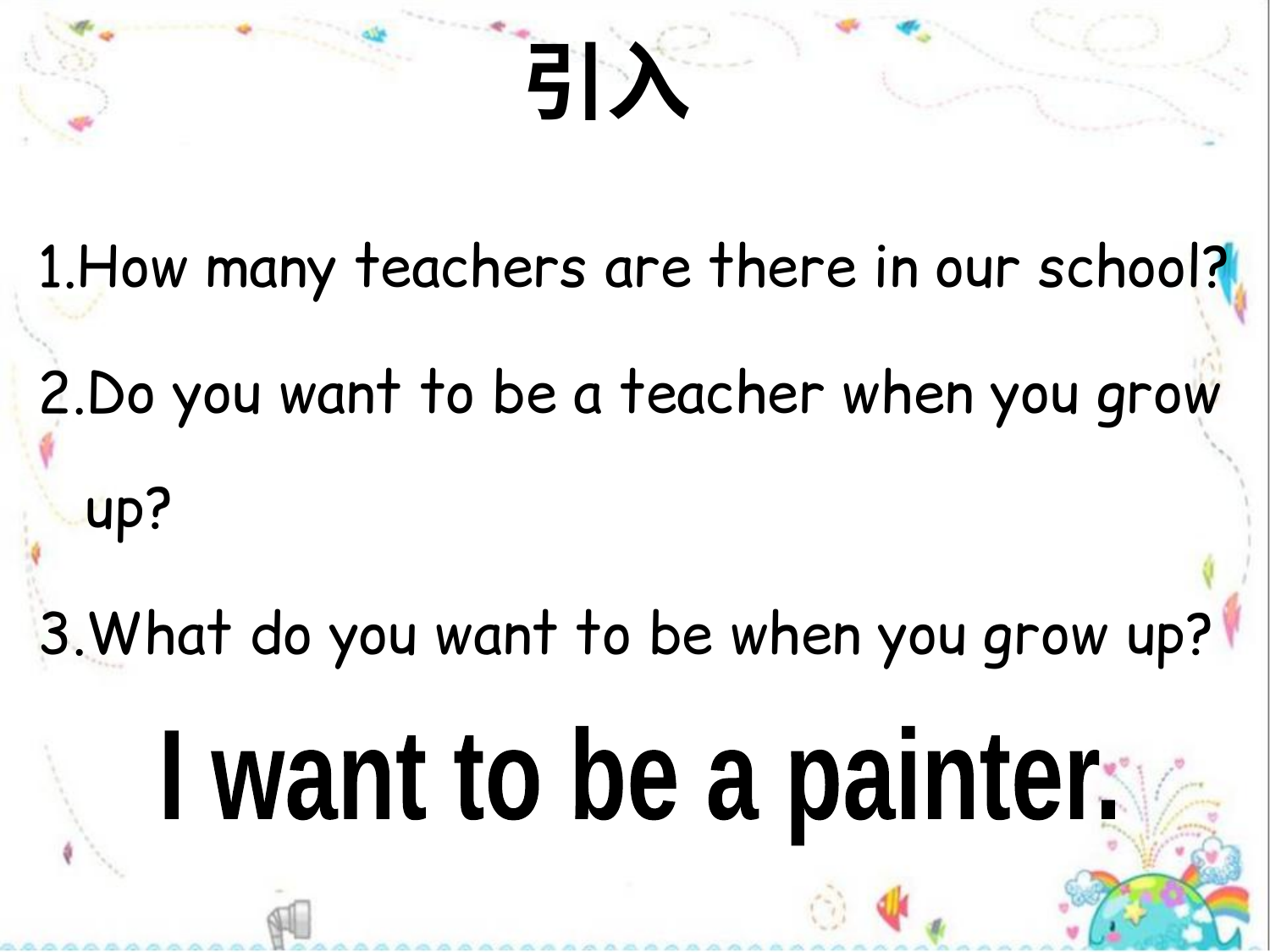

# 引入
1.How many teachers are there in our school?
2.Do you want to be a teacher when you grow up?
3.What do you want to be when you grow up?
I want to be a painter.